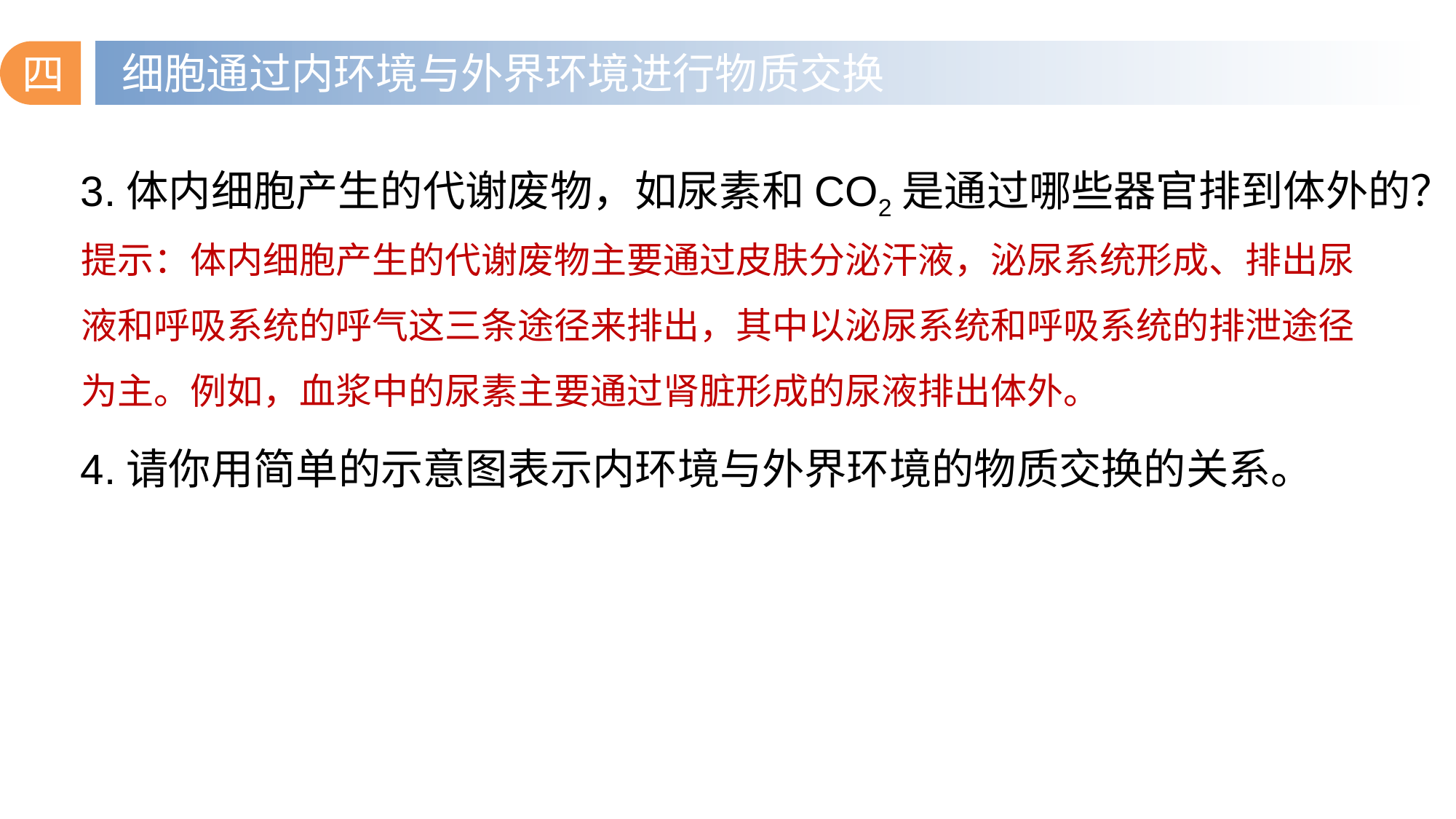

四
细胞通过内环境与外界环境进行物质交换
3.体内细胞产生的代谢废物，如尿素和CO2是通过哪些器官排到体外的？
提示：体内细胞产生的代谢废物主要通过皮肤分泌汗液，泌尿系统形成、排出尿液和呼吸系统的呼气这三条途径来排出，其中以泌尿系统和呼吸系统的排泄途径为主。例如，血浆中的尿素主要通过肾脏形成的尿液排出体外。
4.请你用简单的示意图表示内环境与外界环境的物质交换的关系。